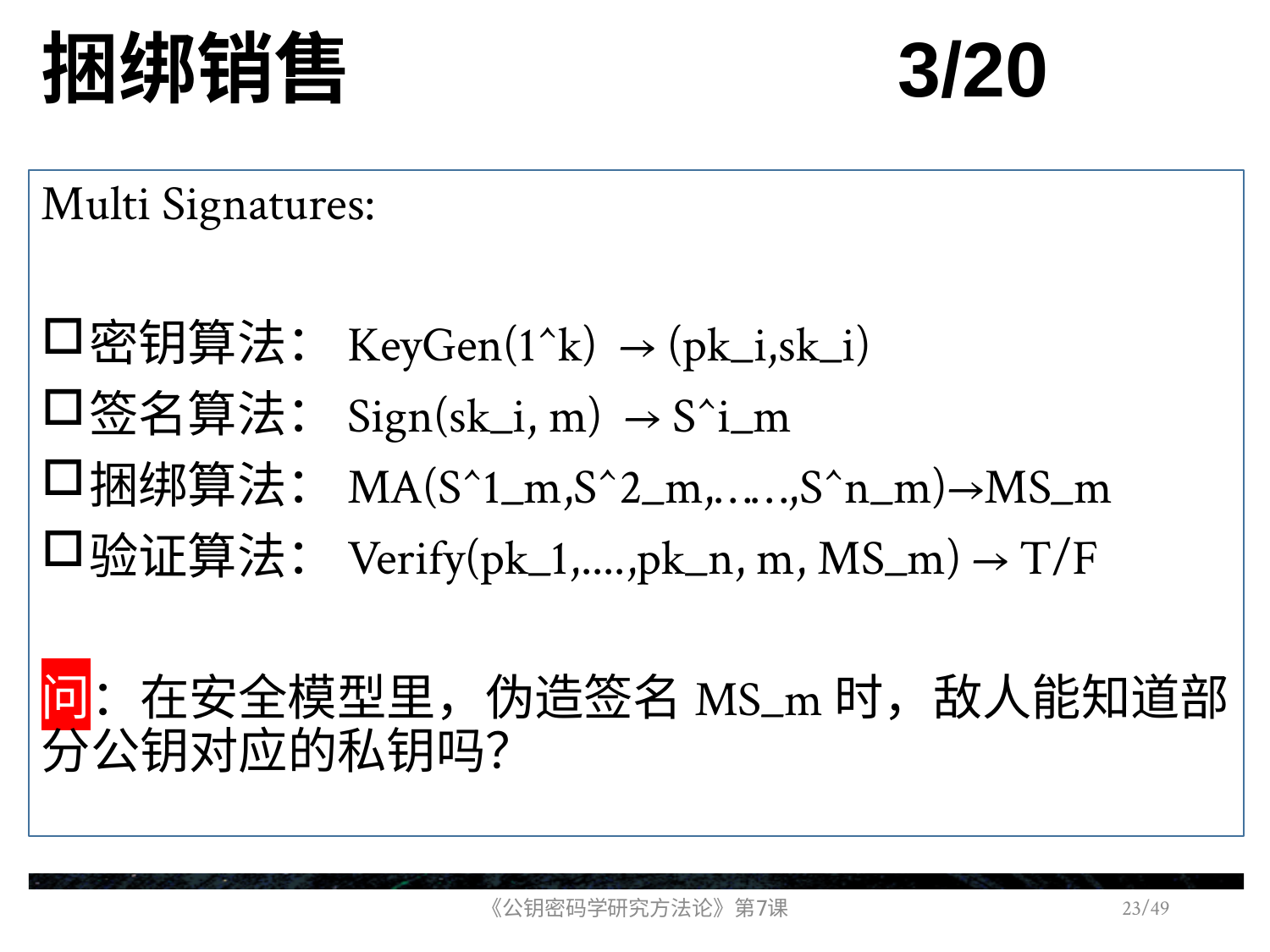

# 捆绑销售                              3/20
Multi Signatures:

密钥算法：KeyGen(1^k)  → (pk_i,sk_i)
签名算法：Sign(sk_i, m)  → S^i_m
捆绑算法：MA(S^1_m,S^2_m,……,S^n_m)→MS_m
验证算法：Verify(pk_1,....,pk_n, m, MS_m) → T/F

问：在安全模型里，伪造签名MS_m时，敌人能知道部分公钥对应的私钥吗？
《公钥密码学研究方法论》第7课
23/49